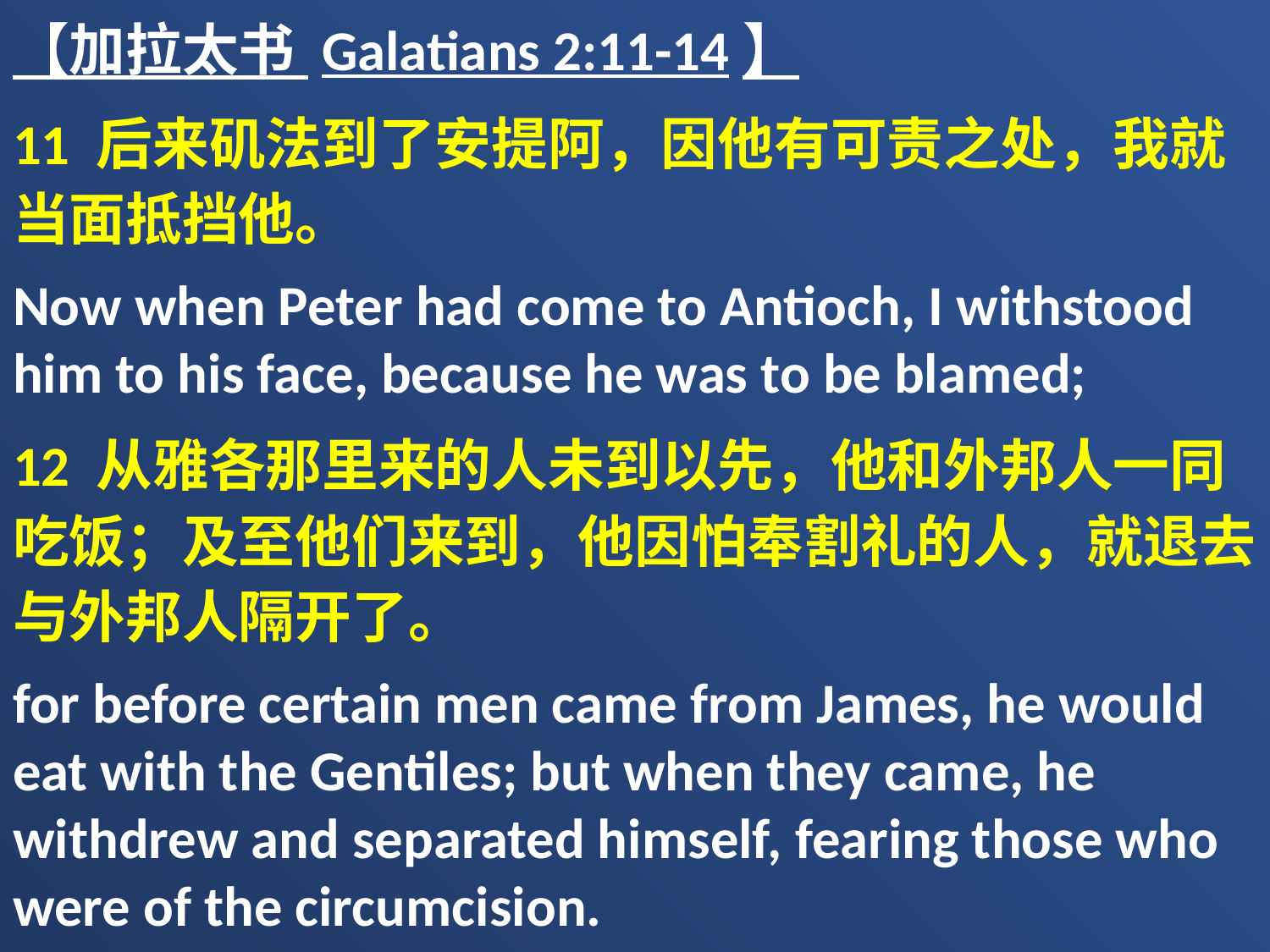

【加拉太书 Galatians 2:11-14】
11 后来矶法到了安提阿，因他有可责之处，我就当面抵挡他。
Now when Peter had come to Antioch, I withstood him to his face, because he was to be blamed;
12 从雅各那里来的人未到以先，他和外邦人一同吃饭；及至他们来到，他因怕奉割礼的人，就退去与外邦人隔开了。
for before certain men came from James, he would eat with the Gentiles; but when they came, he withdrew and separated himself, fearing those who were of the circumcision.